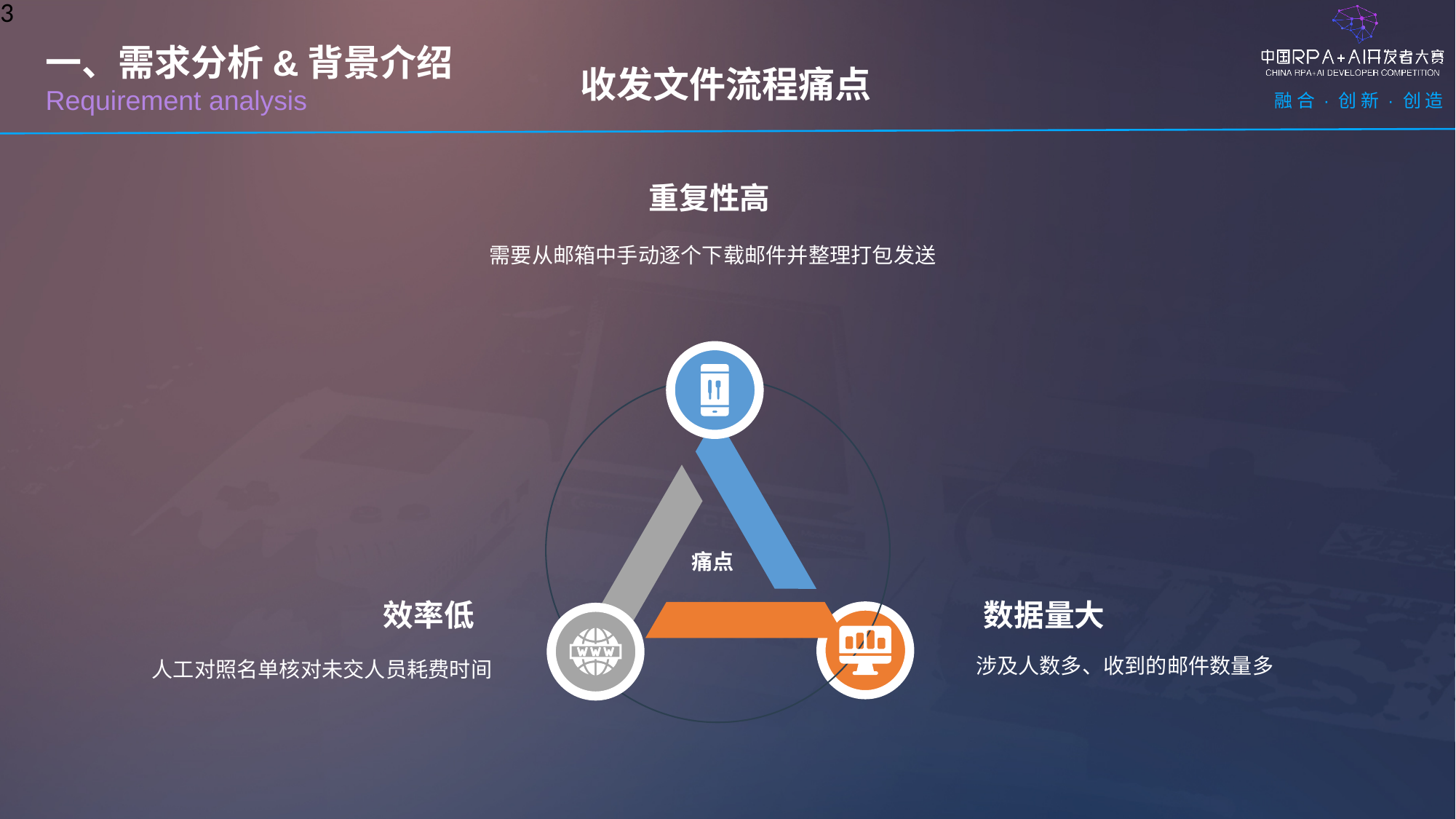

3
收发文件流程痛点
一、需求分析&背景介绍
Requirement analysis
重复性高
需要从邮箱中手动逐个下载邮件并整理打包发送

痛点

效率低
数据量大
涉及人数多、收到的邮件数量多
人工对照名单核对未交人员耗费时间